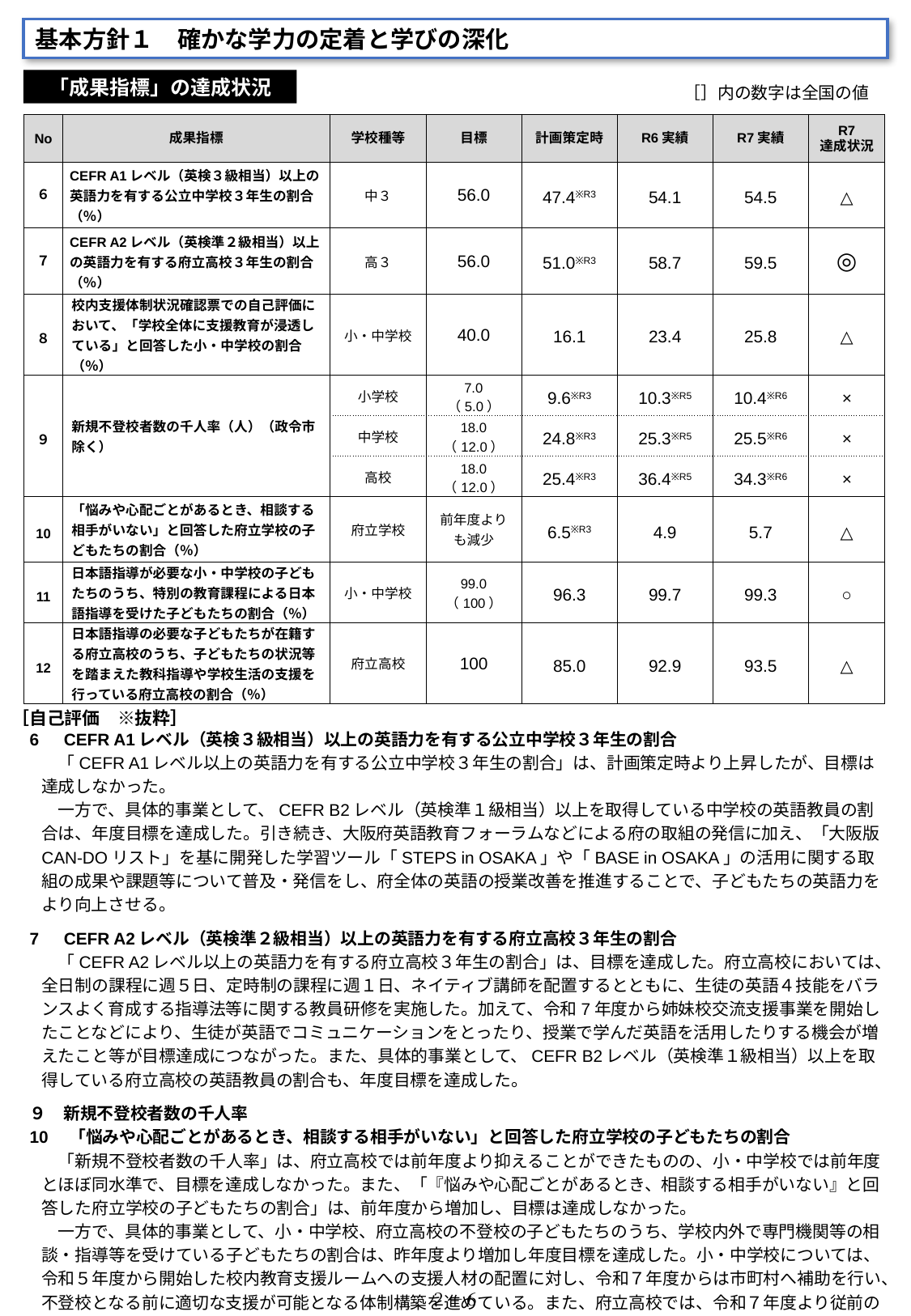

基本方針１　確かな学力の定着と学びの深化
「成果指標」の達成状況

［］内の数字は全国の値
| No | 成果指標 | 学校種等 | 目標 | 計画策定時 | R6実績 | R7実績 | R7 達成状況 |
| --- | --- | --- | --- | --- | --- | --- | --- |
| ６ | CEFR A1レベル（英検３級相当）以上の英語力を有する公立中学校３年生の割合（％） | 中３ | 56.0 | 47.4※R3 | 54.1 | 54.5 | △ |
| ７ | CEFR A2レベル（英検準２級相当）以上の英語力を有する府立高校３年生の割合（％） | 高３ | 56.0 | 51.0※R3 | 58.7 | 59.5 | ◎ |
| ８ | 校内支援体制状況確認票での自己評価において、「学校全体に支援教育が浸透している」と回答した小・中学校の割合（％） | 小・中学校 | 40.0 | 16.1 | 23.4 | 25.8 | △ |
| ９ | 新規不登校者数の千人率（人）（政令市除く） | 小学校 | 7.0 （5.0） | 9.6※R3 | 10.3※R5 | 10.4※R6 | × |
|  |  | 中学校 | 18.0 （12.0） | 24.8※R3 | 25.3※R5 | 25.5※R6 | × |
|  |  | 高校 | 18.0 （12.0） | 25.4※R3 | 36.4※R5 | 34.3※R6 | × |
| 10 | 「悩みや心配ごとがあるとき、相談する相手がいない」と回答した府立学校の子どもたちの割合（％） | 府立学校 | 前年度よりも減少 | 6.5※R3 | 4.9 | 5.7 | △ |
| 11 | 日本語指導が必要な小・中学校の子どもたちのうち、特別の教育課程による日本語指導を受けた子どもたちの割合（％） | 小・中学校 | 99.0 （100） | 96.3 | 99.7 | 99.3 | ○ |
| 12 | 日本語指導の必要な子どもたちが在籍する府立高校のうち、子どもたちの状況等を踏まえた教科指導や学校生活の支援を行っている府立高校の割合（％） | 府立高校 | 100 | 85.0 | 92.9 | 93.5 | △ |
［自己評価　※抜粋］
6　CEFR A1レベル（英検３級相当）以上の英語力を有する公立中学校３年生の割合
　「CEFR A1レベル以上の英語力を有する公立中学校３年生の割合」は、計画策定時より上昇したが、目標は達成しなかった。
　一方で、具体的事業として、CEFR B2レベル（英検準１級相当）以上を取得している中学校の英語教員の割合は、年度目標を達成した。引き続き、大阪府英語教育フォーラムなどによる府の取組の発信に加え、「大阪版CAN-DOリスト」を基に開発した学習ツール「STEPS in OSAKA」や「BASE in OSAKA」の活用に関する取組の成果や課題等について普及・発信をし、府全体の英語の授業改善を推進することで、子どもたちの英語力をより向上させる。
7　CEFR A2レベル（英検準２級相当）以上の英語力を有する府立高校３年生の割合
　「CEFR A2レベル以上の英語力を有する府立高校３年生の割合」は、目標を達成した。府立高校においては、全日制の課程に週５日、定時制の課程に週１日、ネイティブ講師を配置するとともに、生徒の英語４技能をバランスよく育成する指導法等に関する教員研修を実施した。加えて、令和7年度から姉妹校交流支援事業を開始したことなどにより、生徒が英語でコミュニケーションをとったり、授業で学んだ英語を活用したりする機会が増えたこと等が目標達成につながった。また、具体的事業として、CEFR B2レベル（英検準１級相当）以上を取得している府立高校の英語教員の割合も、年度目標を達成した。
９　新規不登校者数の千人率
10　「悩みや心配ごとがあるとき、相談する相手がいない」と回答した府立学校の子どもたちの割合
　「新規不登校者数の千人率」は、府立高校では前年度より抑えることができたものの、小・中学校では前年度とほぼ同水準で、目標を達成しなかった。また、「『悩みや心配ごとがあるとき、相談する相手がいない』と回答した府立学校の子どもたちの割合」は、前年度から増加し、目標は達成しなかった。
　一方で、具体的事業として、小・中学校、府立高校の不登校の子どもたちのうち、学校内外で専門機関等の相談・指導等を受けている子どもたちの割合は、昨年度より増加し年度目標を達成した。小・中学校については、令和５年度から開始した校内教育支援ルームへの支援人材の配置に対し、令和７年度からは市町村へ補助を行い、不登校となる前に適切な支援が可能となる体制構築を進めている。また、府立高校では、令和７年度より従前の配置方式から拠点校方式に変更し、柔軟かつ即時的にSSWを活用することができる体制を構築している。今後も、教職員とSC、SSW等の専門人材が協働したチーム学校で、不登校の原因・背景を適切にアセスメントし、学びへのアクセスを保障するための学習環境を整えていく。
２－６